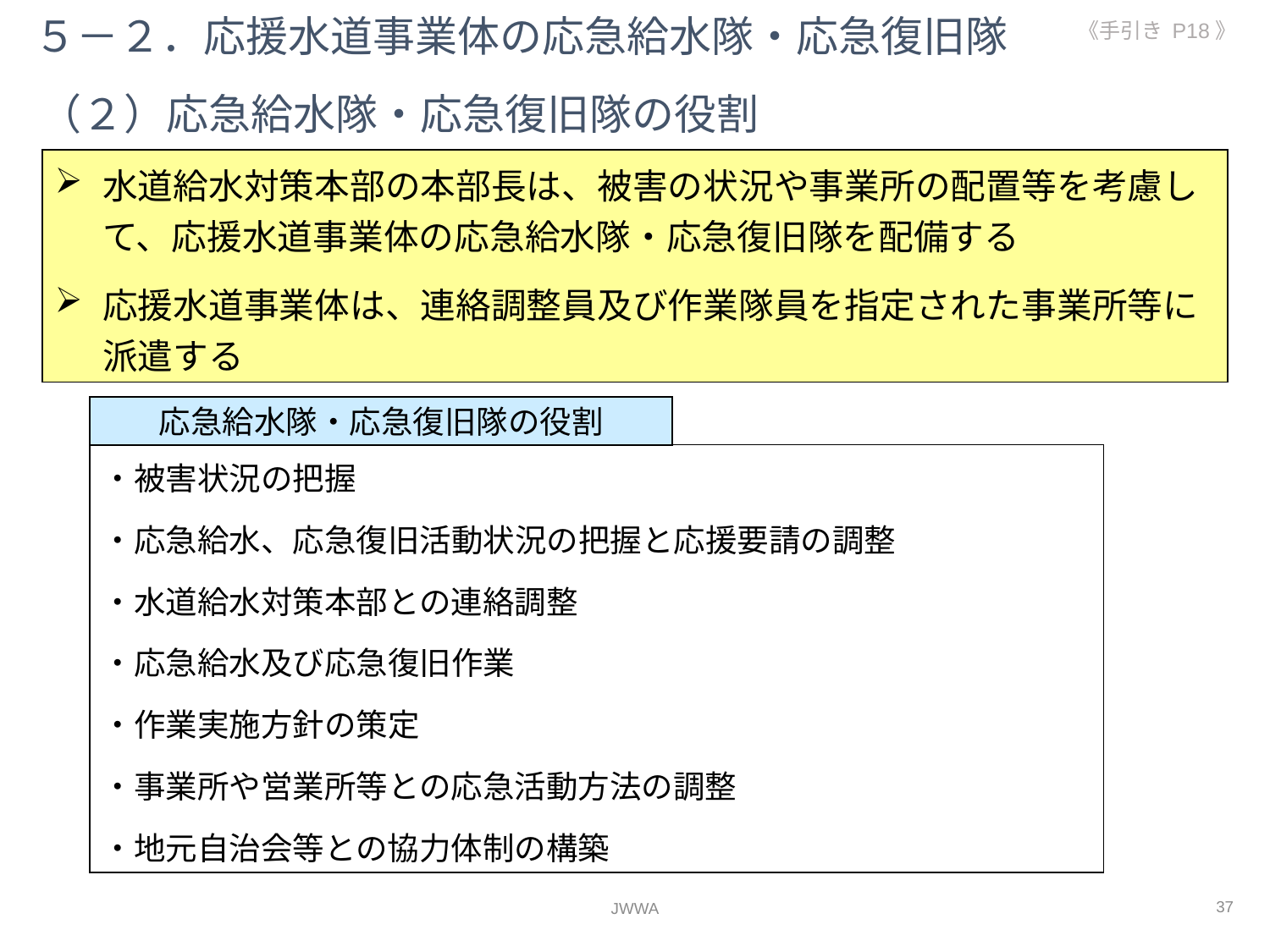

《手引き P18》
５－２．応援水道事業体の応急給水隊・応急復旧隊
（２）応急給水隊・応急復旧隊の役割
水道給水対策本部の本部長は、被害の状況や事業所の配置等を考慮して、応援水道事業体の応急給水隊・応急復旧隊を配備する
応援水道事業体は、連絡調整員及び作業隊員を指定された事業所等に派遣する
応急給水隊・応急復旧隊の役割
・被害状況の把握
・応急給水、応急復旧活動状況の把握と応援要請の調整
・水道給水対策本部との連絡調整
・応急給水及び応急復旧作業
・作業実施方針の策定
・事業所や営業所等との応急活動方法の調整
・地元自治会等との協力体制の構築
37
JWWA